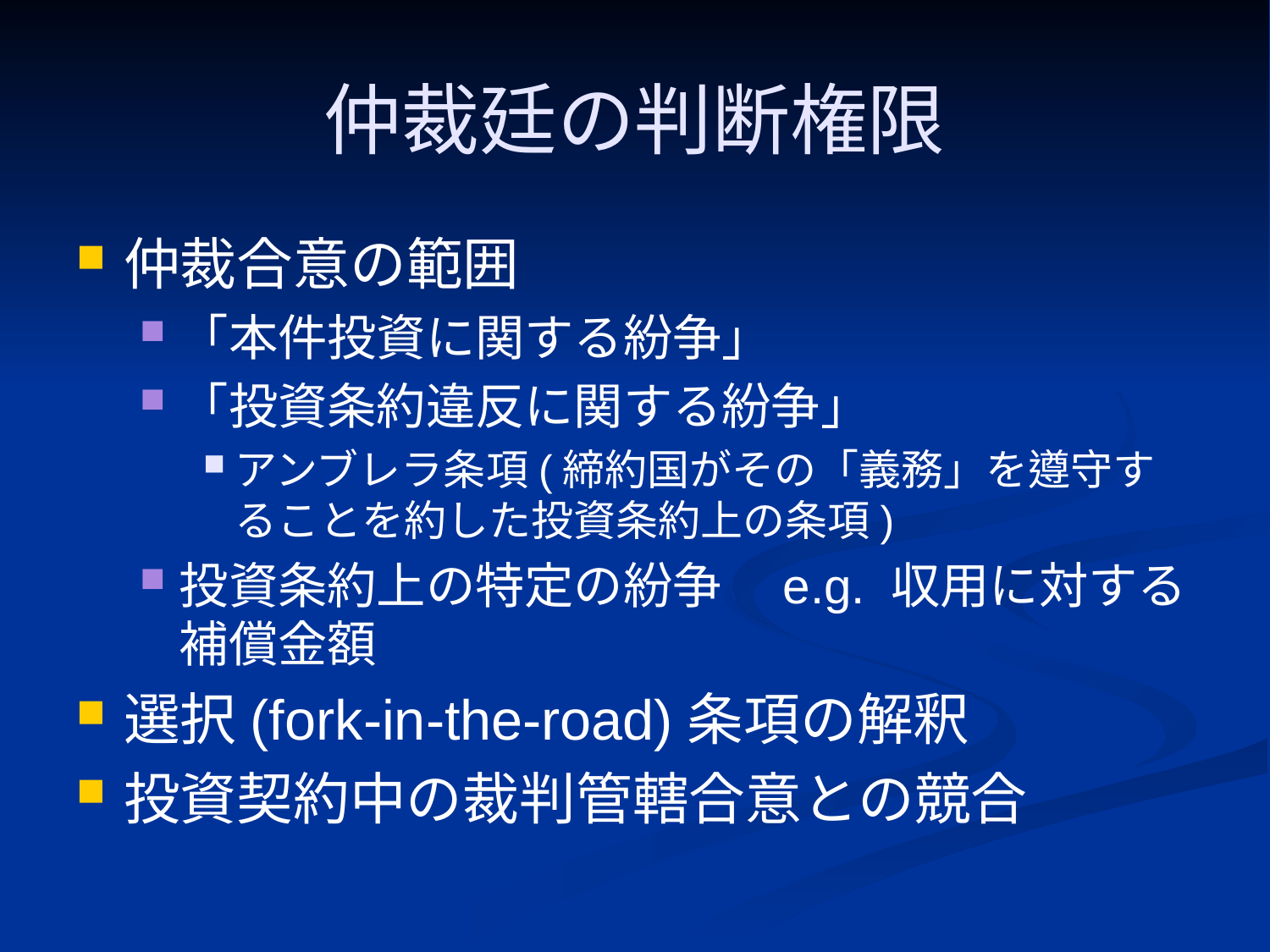

# 仲裁廷の判断権限
仲裁合意の範囲
「本件投資に関する紛争」
「投資条約違反に関する紛争」
アンブレラ条項(締約国がその「義務」を遵守することを約した投資条約上の条項)
投資条約上の特定の紛争　e.g. 収用に対する補償金額
選択(fork-in-the-road)条項の解釈
投資契約中の裁判管轄合意との競合